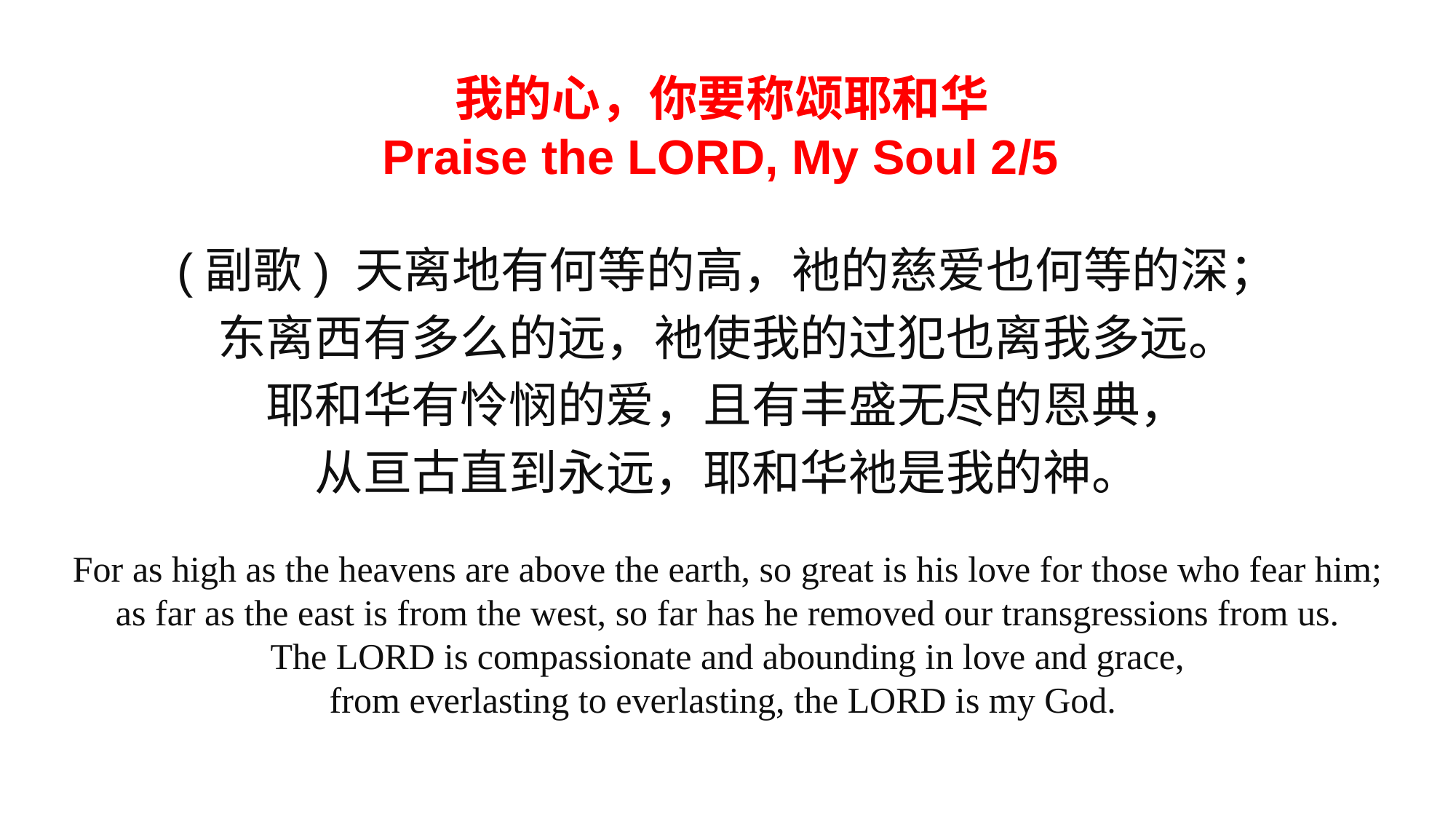

我的心，你要称颂耶和华
Praise the LORD, My Soul 2/5
(副歌) 天离地有何等的高，衪的慈爱也何等的深；
东离西有多么的远，衪使我的过犯也离我多远。
耶和华有怜悯的爱，且有丰盛无尽的恩典，
从亘古直到永远，耶和华衪是我的神。

For as high as the heavens are above the earth, so great is his love for those who fear him;
as far as the east is from the west, so far has he removed our transgressions from us.
The LORD is compassionate and abounding in love and grace,
from everlasting to everlasting, the LORD is my God.